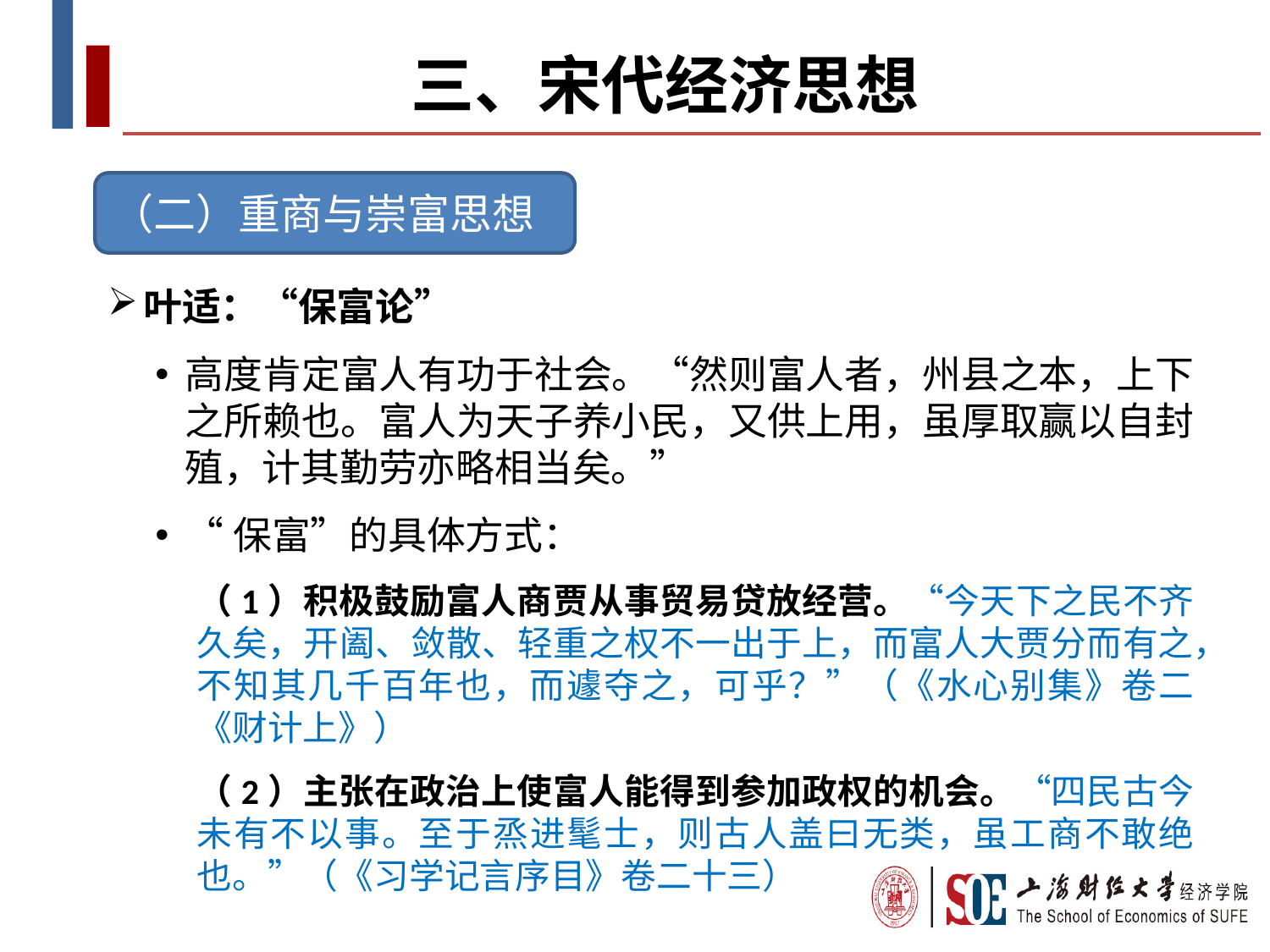

# 三、宋代经济思想
（二）重商与崇富思想
叶适：“保富论”
高度肯定富人有功于社会。“然则富人者，州县之本，上下之所赖也。富人为天子养小民，又供上用，虽厚取赢以自封殖，计其勤劳亦略相当矣。”
“保富”的具体方式：
（1）积极鼓励富人商贾从事贸易贷放经营。“今天下之民不齐久矣，开阖、敛散、轻重之权不一出于上，而富人大贾分而有之，不知其几千百年也，而遽夺之，可乎？”（《水心别集》卷二《财计上》）
（2）主张在政治上使富人能得到参加政权的机会。“四民古今未有不以事。至于烝进髦士，则古人盖曰无类，虽工商不敢绝也。”（《习学记言序目》卷二十三）